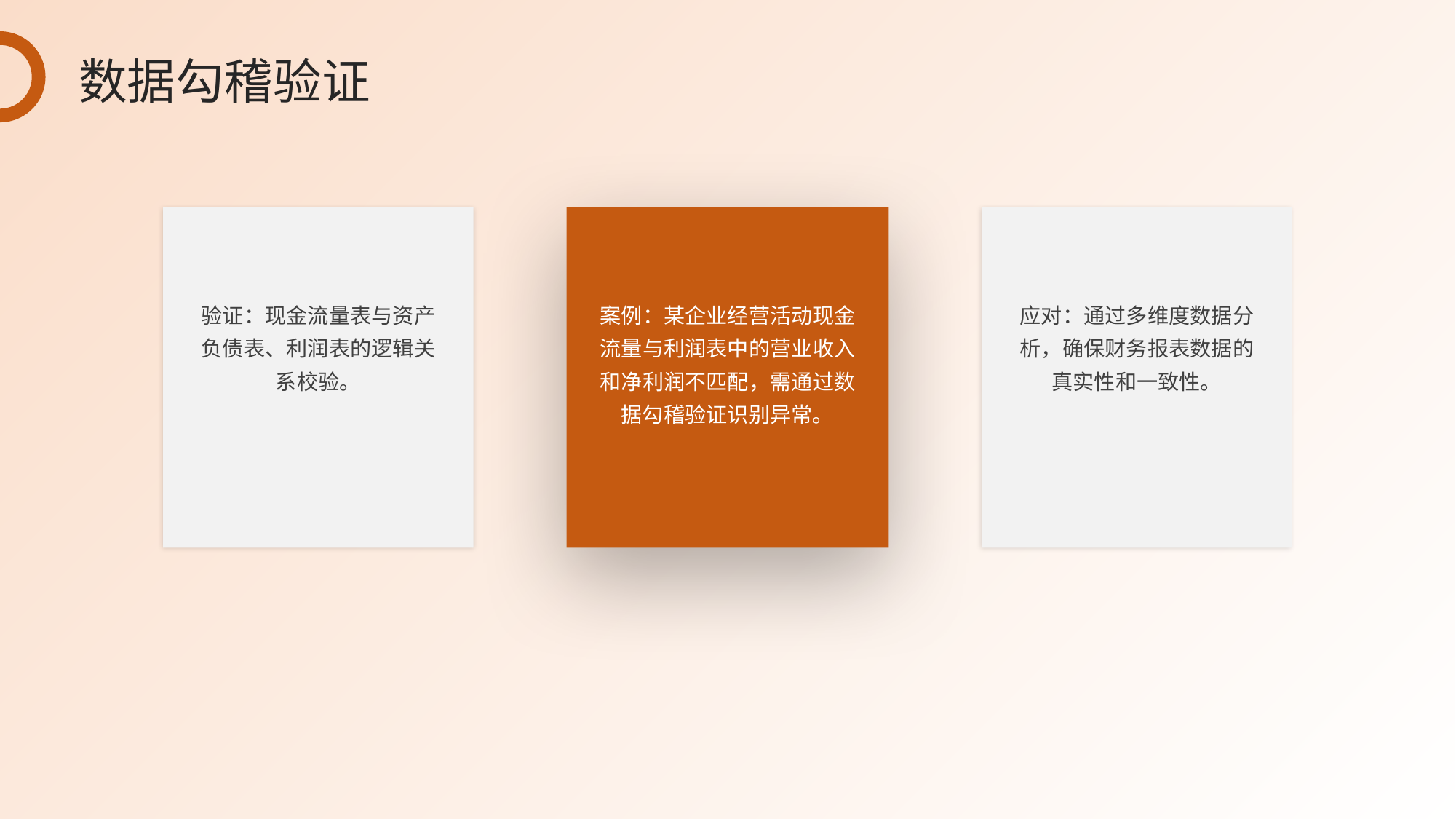

数据勾稽验证
应对：通过多维度数据分析，确保财务报表数据的真实性和一致性。
验证：现金流量表与资产负债表、利润表的逻辑关系校验。
案例：某企业经营活动现金流量与利润表中的营业收入和净利润不匹配，需通过数据勾稽验证识别异常。